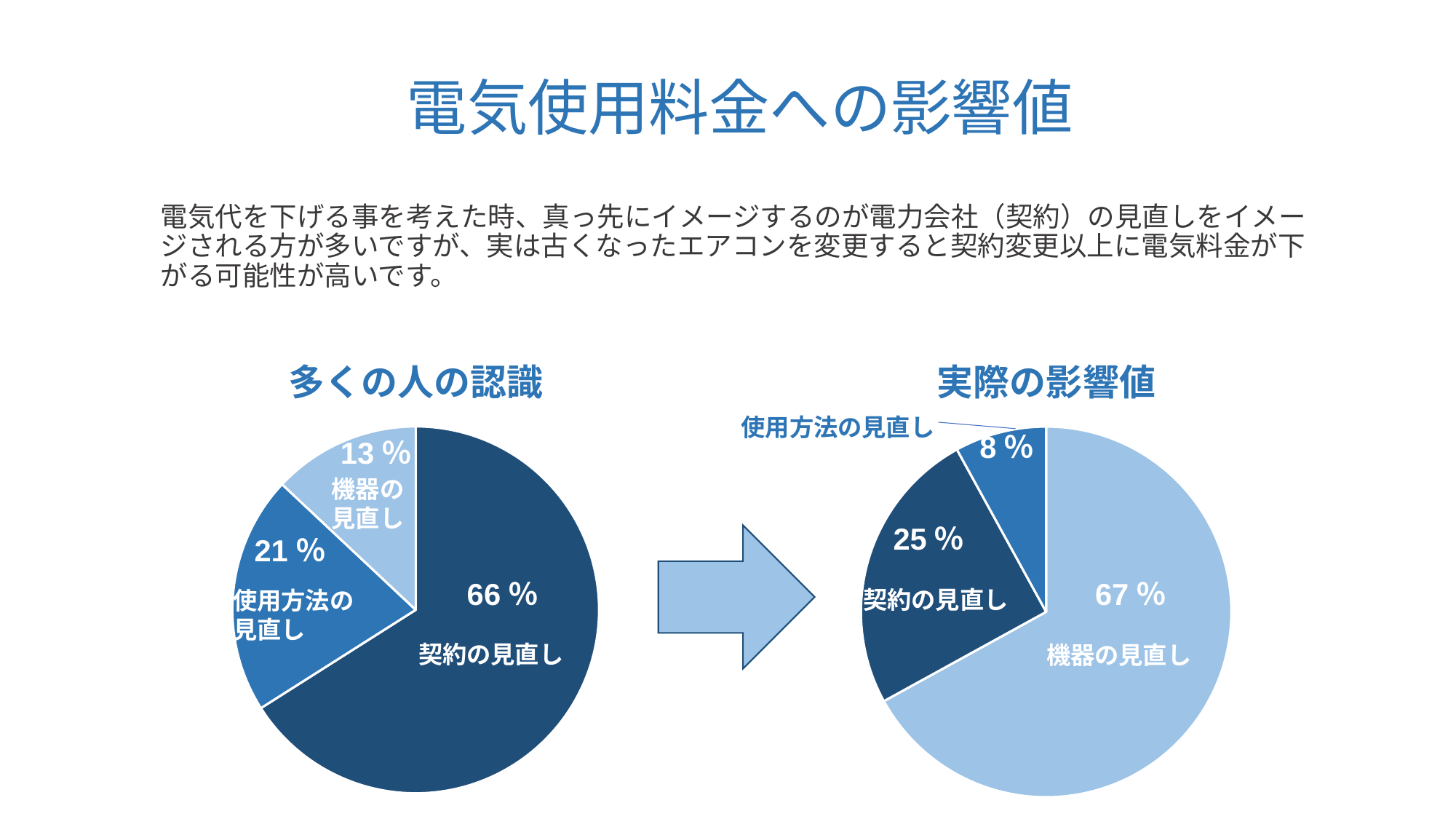

# 電気使用料金への影響値
電気代を下げる事を考えた時、真っ先にイメージするのが電力会社（契約）の見直しをイメージされる方が多いですが、実は古くなったエアコンを変更すると契約変更以上に電気料金が下がる可能性が高いです。

### Chart: 実際の影響値

| Category | 実際には |
|---|---|
| 機器の見直し | 67.0 |
| 契約の見直し | 25.0 |
| 使用方法の見直し | 8.0 |
使用方法の見直し
8％
25％
67％
契約の見直し
機器の見直し

### Chart: 多くの人の認識

| Category | 多くの人の認識 |
|---|---|
| 契約の見直し | 66.0 |
| 使用方法の見直し | 21.0 |
| 機器の見直し | 13.0 |
13％
機器の
見直し
21％
66％
使用方法の
見直し
契約の見直し